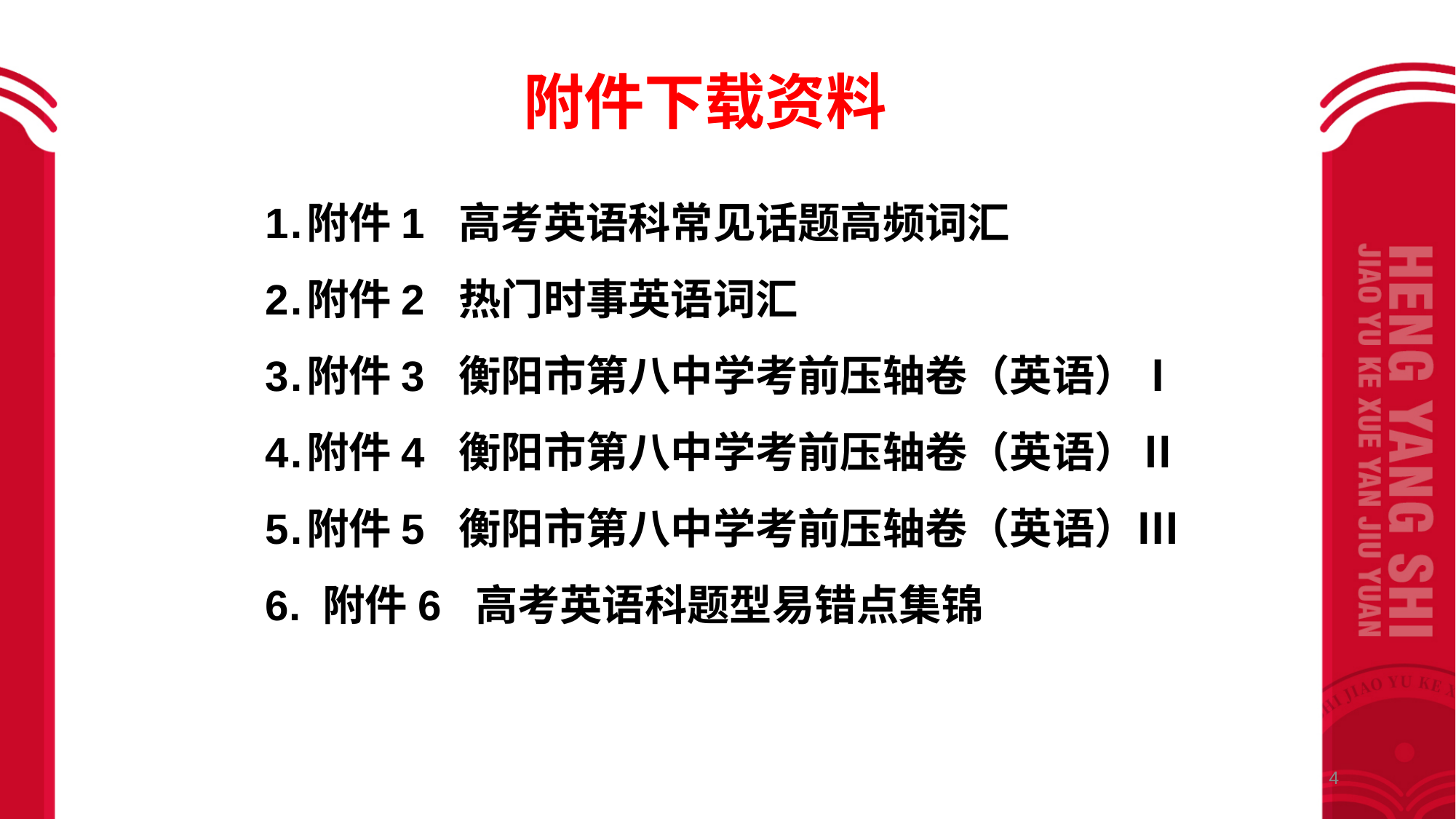

附件下载资料
附件1  高考英语科常见话题高频词汇
附件2  热门时事英语词汇
附件3  衡阳市第八中学考前压轴卷（英语）Ⅰ
附件4  衡阳市第八中学考前压轴卷（英语）Ⅱ
附件5  衡阳市第八中学考前压轴卷（英语）Ⅲ
6. 附件6  高考英语科题型易错点集锦
4